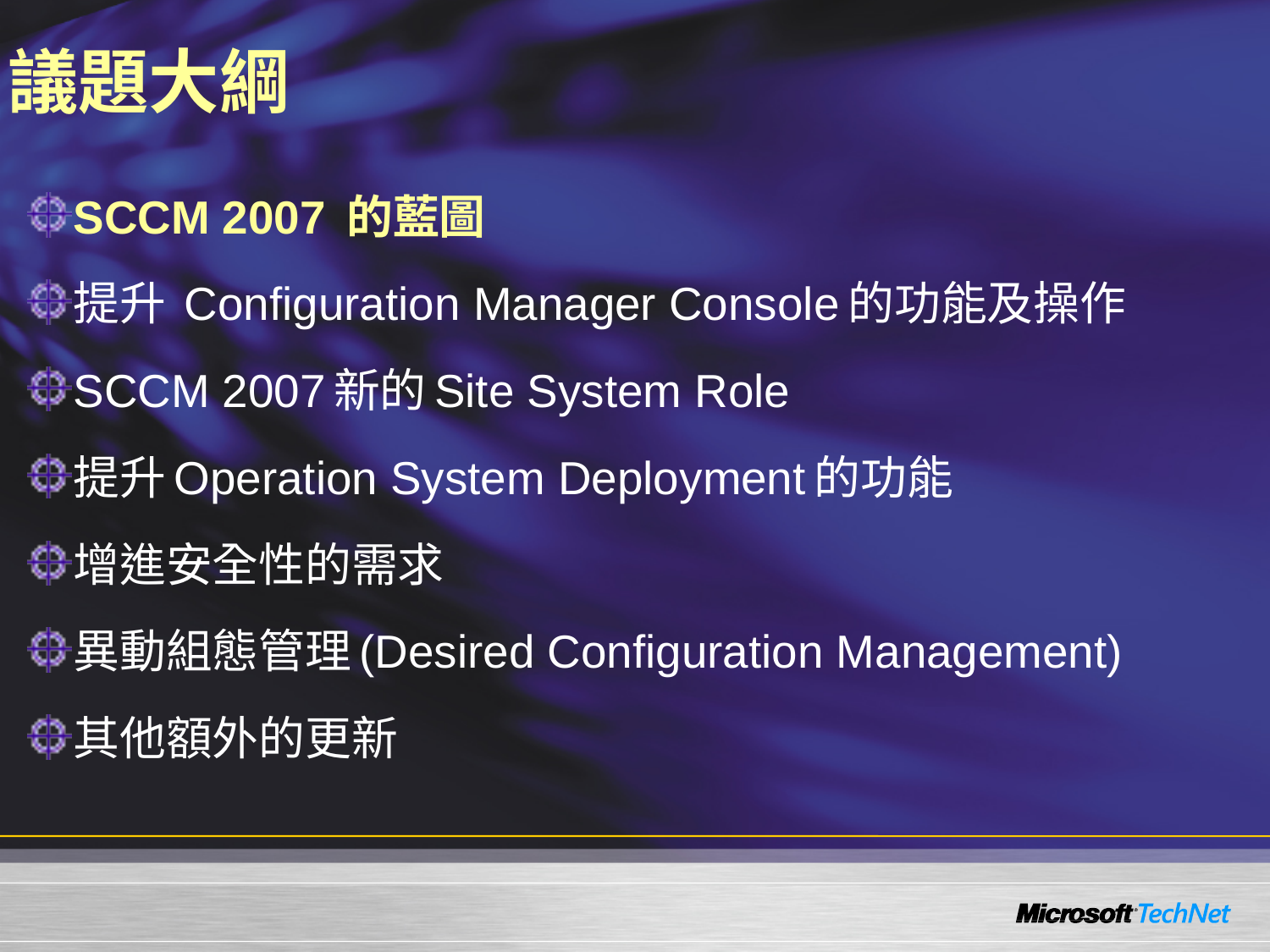

# 議題大綱
SCCM 2007 的藍圖
提升 Configuration Manager Console的功能及操作
SCCM 2007新的Site System Role
提升Operation System Deployment的功能
增進安全性的需求
異動組態管理(Desired Configuration Management)
其他額外的更新